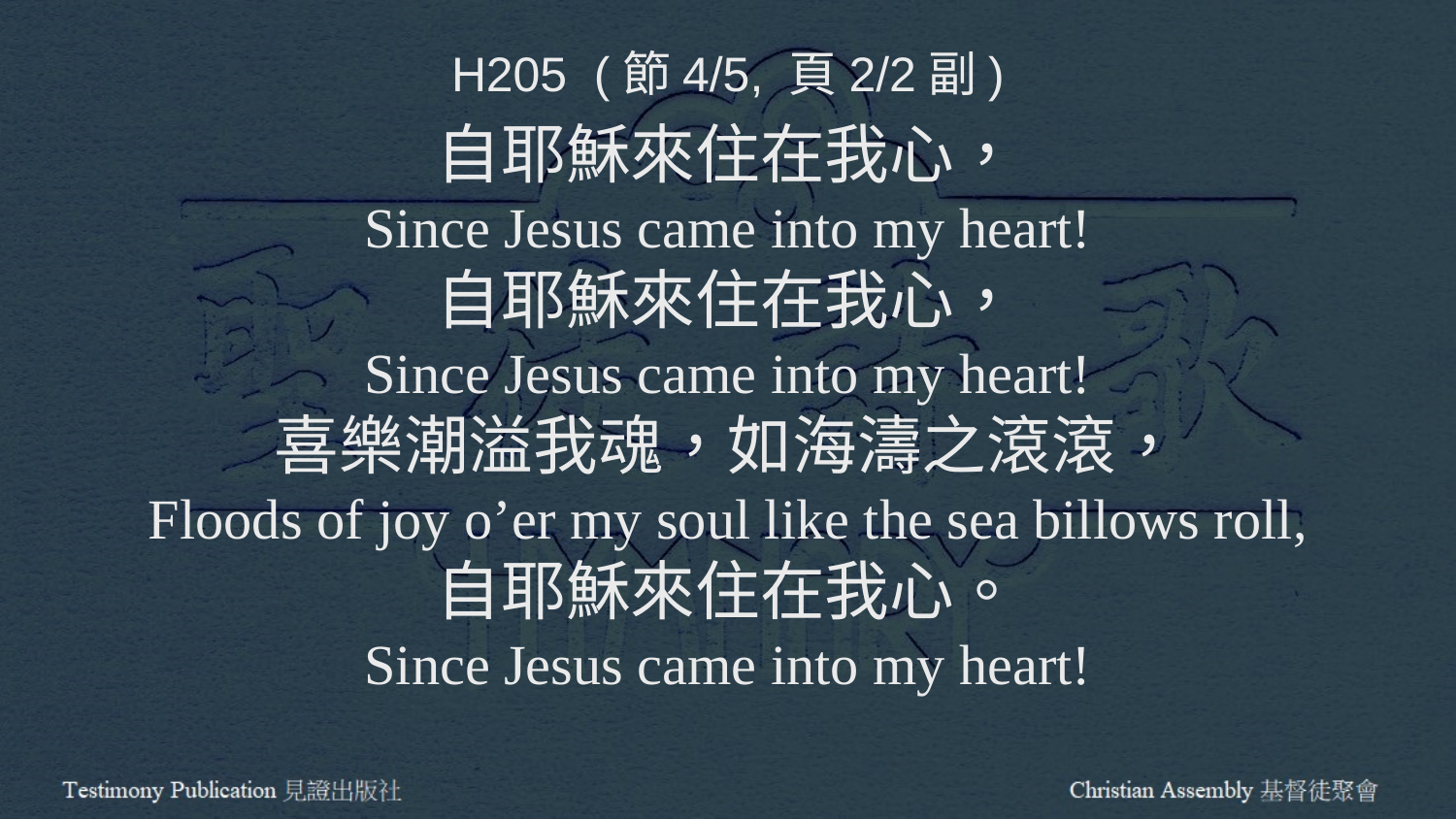

H205  (節4/5, 頁2/2副)
自耶穌來住在我心，
Since Jesus came into my heart!
自耶穌來住在我心，
Since Jesus came into my heart!
喜樂潮溢我魂，如海濤之滾滾，
Floods of joy o’er my soul like the sea billows roll,
自耶穌來住在我心。
Since Jesus came into my heart!